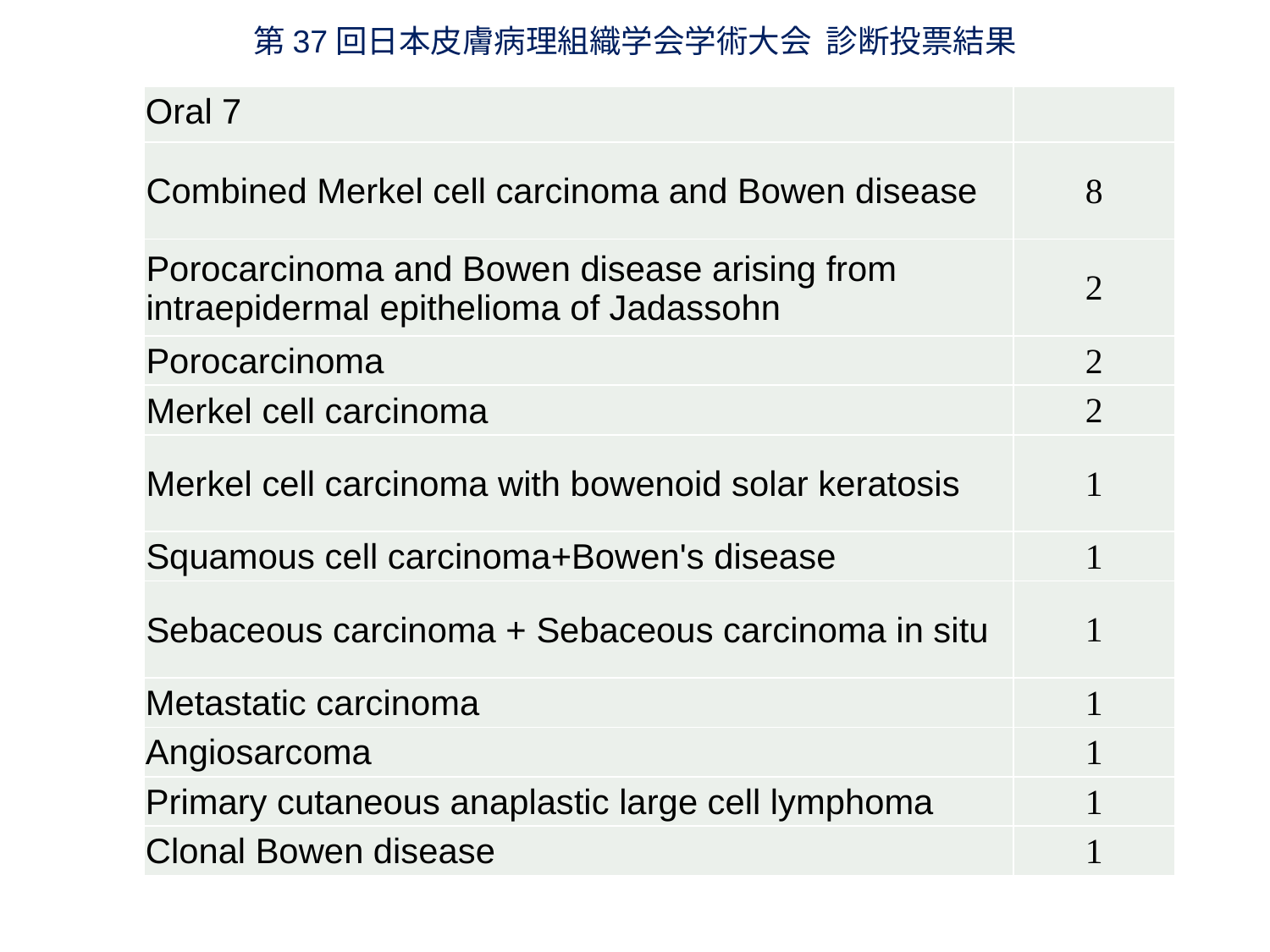

第37回日本皮膚病理組織学会学術大会  診断投票結果
| Oral 7 |  |
| --- | --- |
| Combined Merkel cell carcinoma and Bowen disease | 8 |
| Porocarcinoma and Bowen disease arising from intraepidermal epithelioma of Jadassohn | 2 |
| Porocarcinoma | 2 |
| Merkel cell carcinoma | 2 |
| Merkel cell carcinoma with bowenoid solar keratosis | 1 |
| Squamous cell carcinoma+Bowen's disease | 1 |
| Sebaceous carcinoma + Sebaceous carcinoma in situ | 1 |
| Metastatic carcinoma | 1 |
| Angiosarcoma | 1 |
| Primary cutaneous anaplastic large cell lymphoma | 1 |
| Clonal Bowen disease | 1 |